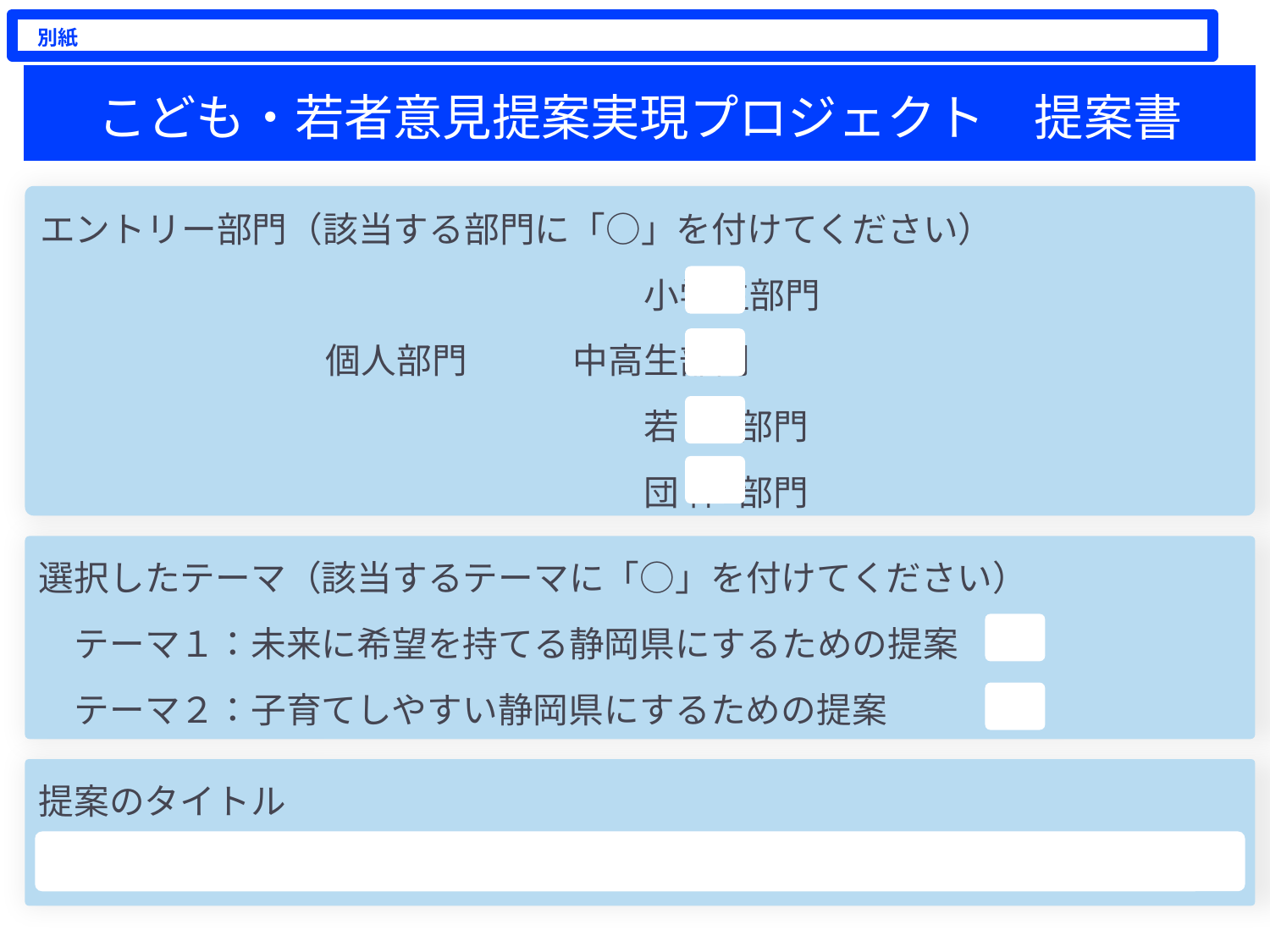

# 別紙
こども・若者意見提案実現プロジェクト　提案書
エントリー部門（該当する部門に「○」を付けてください）
　　　　　　　　　　　　　　　　　　小学生部門
　　　　　　　　　個人部門　　　中高生部門
　　　　　　　　　　　　　　　　　　若 者  部門
　　　　　　　　　　　　　　　　　　団 体  部門

選択したテーマ（該当するテーマに「○」を付けてください）
　テーマ１：未来に希望を持てる静岡県にするための提案
　テーマ２：子育てしやすい静岡県にするための提案

提案のタイトル